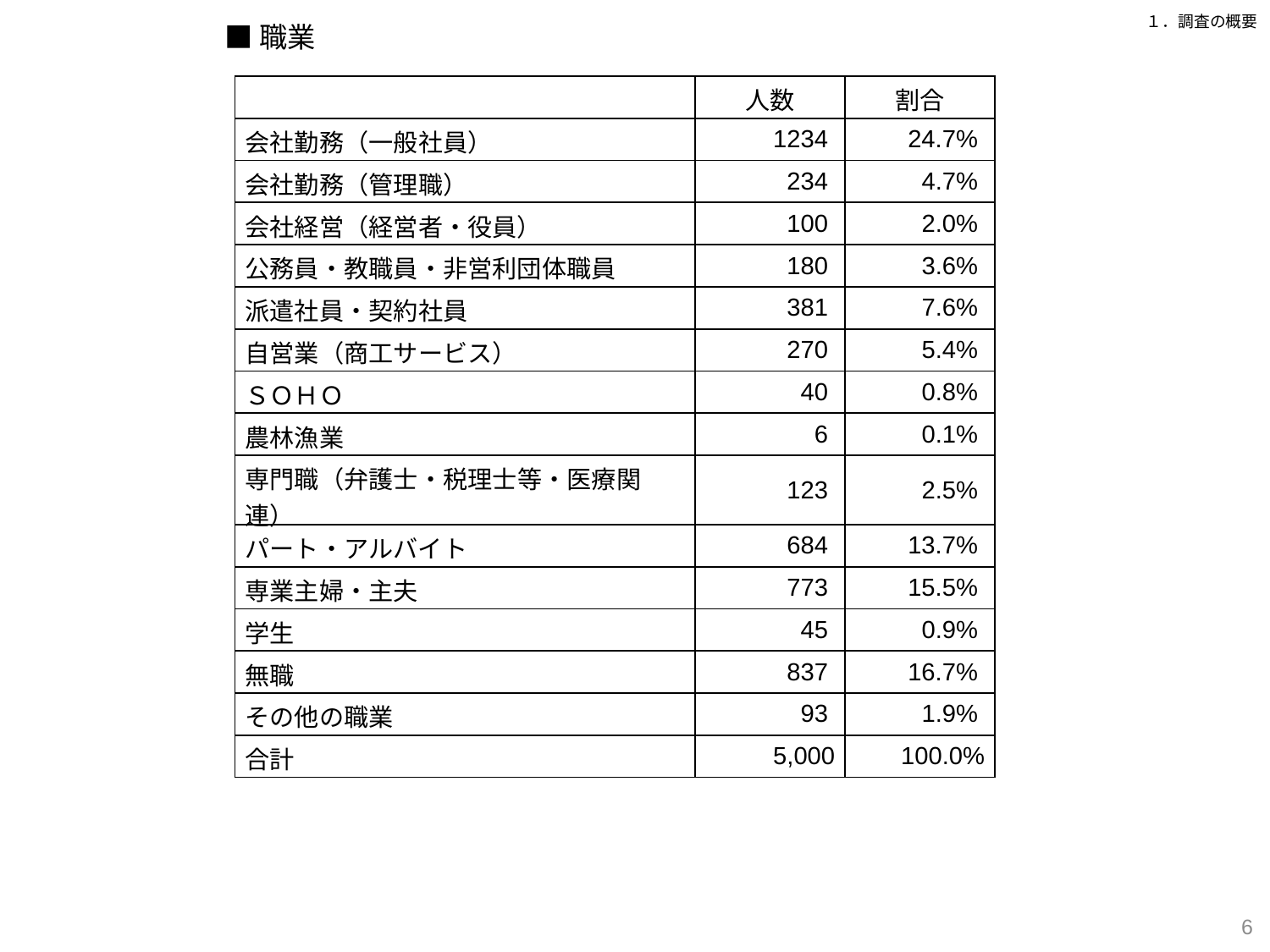

１．調査の概要
■職業
|  | 人数 | 割合 |
| --- | --- | --- |
| 会社勤務（一般社員） | 1234 | 24.7% |
| 会社勤務（管理職） | 234 | 4.7% |
| 会社経営（経営者・役員） | 100 | 2.0% |
| 公務員・教職員・非営利団体職員 | 180 | 3.6% |
| 派遣社員・契約社員 | 381 | 7.6% |
| 自営業（商工サービス） | 270 | 5.4% |
| ＳＯＨＯ | 40 | 0.8% |
| 農林漁業 | 6 | 0.1% |
| 専門職（弁護士・税理士等・医療関連） | 123 | 2.5% |
| パート・アルバイト | 684 | 13.7% |
| 専業主婦・主夫 | 773 | 15.5% |
| 学生 | 45 | 0.9% |
| 無職 | 837 | 16.7% |
| その他の職業 | 93 | 1.9% |
| 合計 | 5,000 | 100.0% |
6